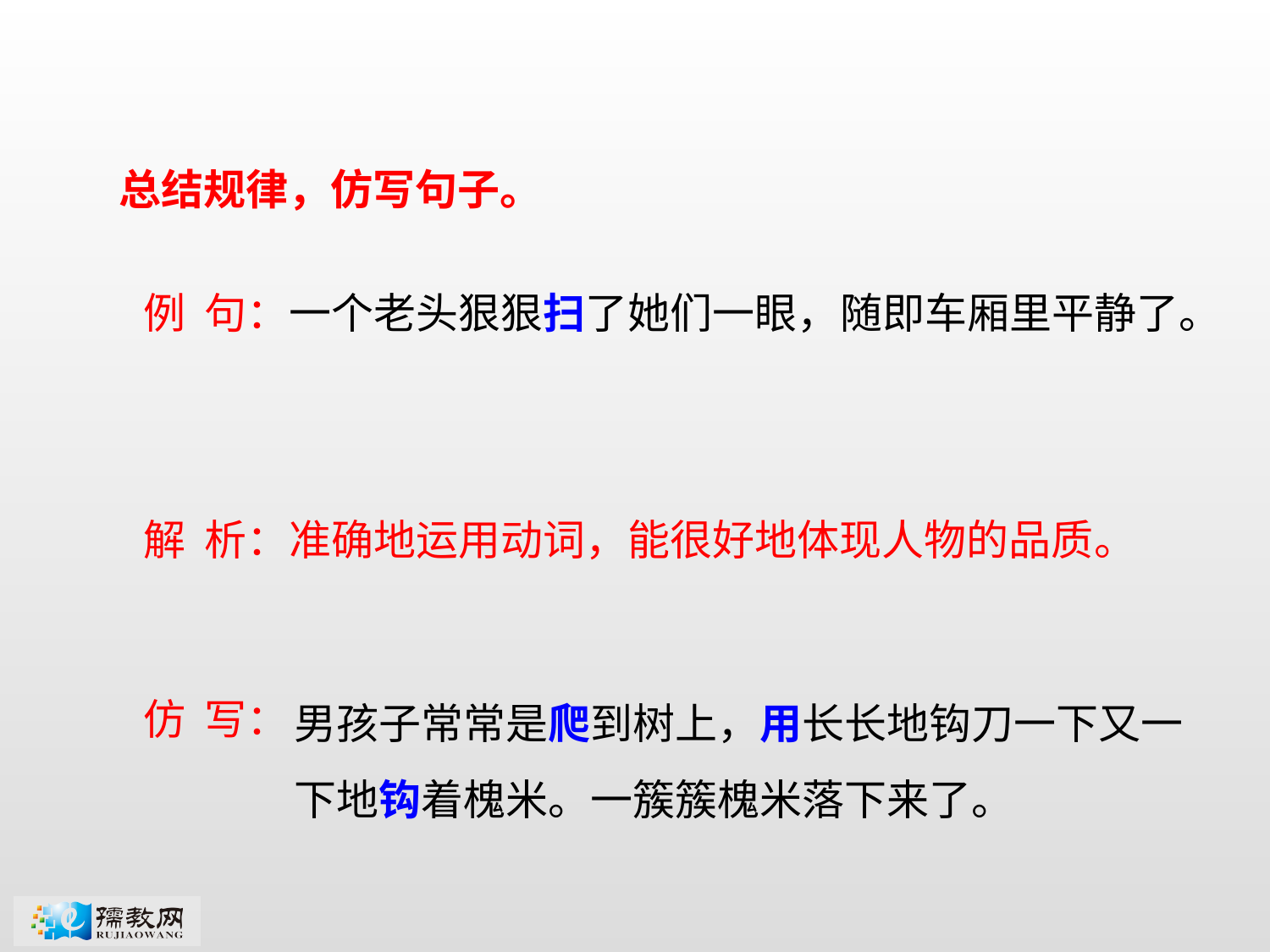

总结规律，仿写句子。
例  句：一个老头狠狠扫了她们一眼，随即车厢里平静了。
解  析：准确地运用动词，能很好地体现人物的品质。
男孩子常常是爬到树上，用长长地钩刀一下又一下地钩着槐米。一簇簇槐米落下来了。
仿  写：